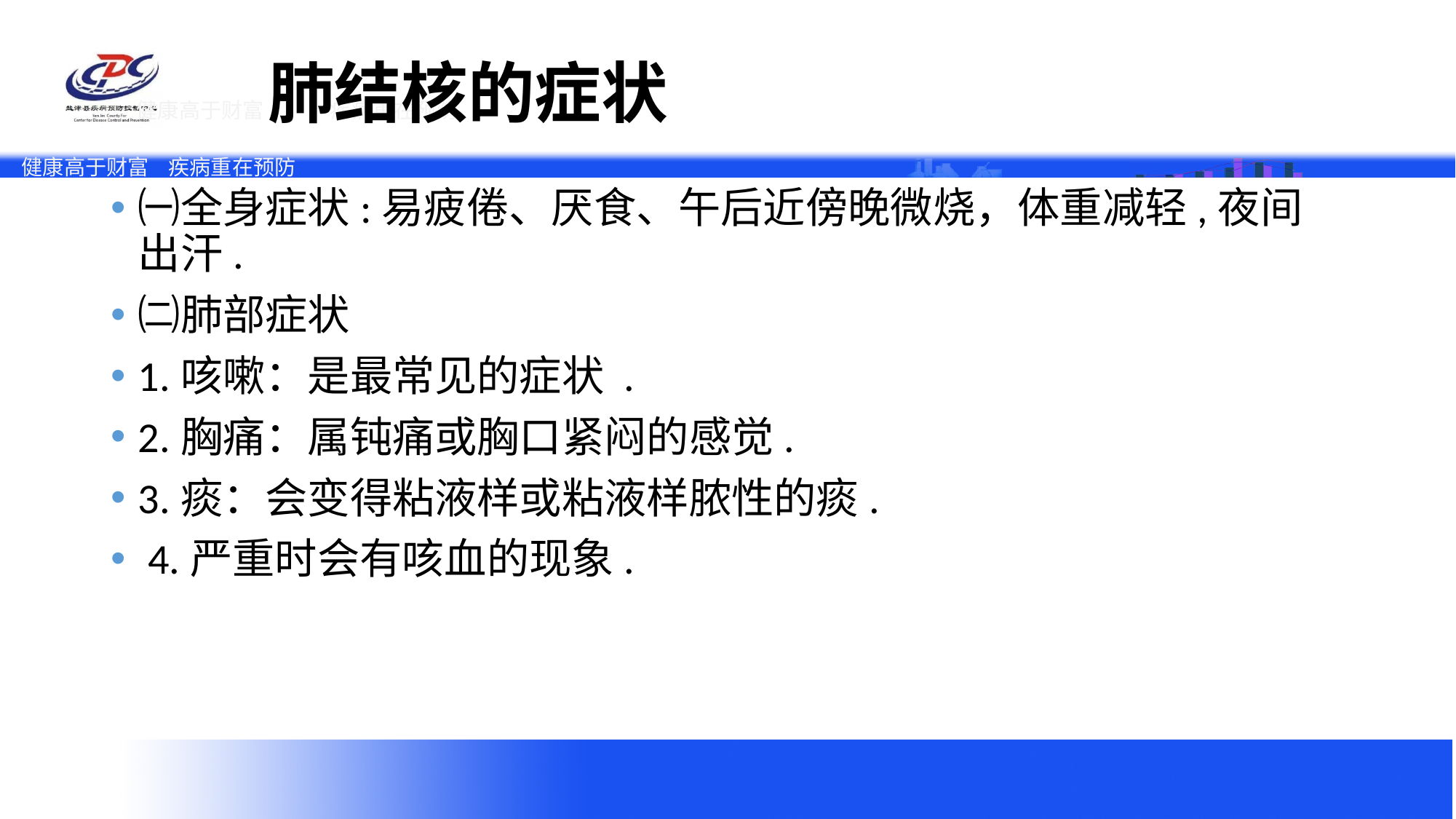

# 肺结核的症状
㈠全身症状:易疲倦、厌食、午后近傍晚微烧，体重减轻,夜间出汗.
㈡肺部症状
1.咳嗽：是最常见的症状 .
2.胸痛：属钝痛或胸口紧闷的感觉.
3.痰：会变得粘液样或粘液样脓性的痰.
 4.严重时会有咳血的现象.